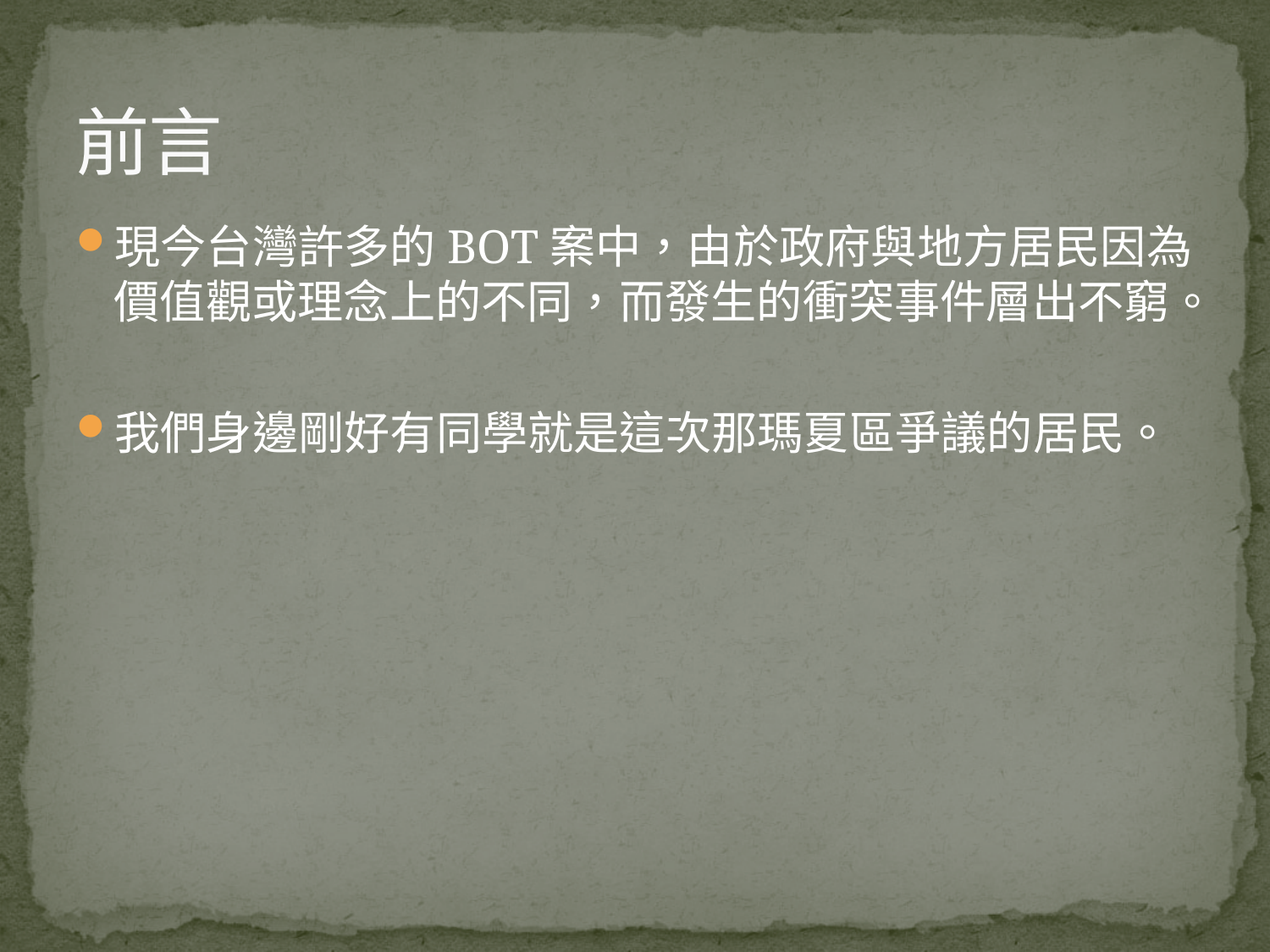

# 前言
現今台灣許多的BOT案中，由於政府與地方居民因為價值觀或理念上的不同，而發生的衝突事件層出不窮。

我們身邊剛好有同學就是這次那瑪夏區爭議的居民。